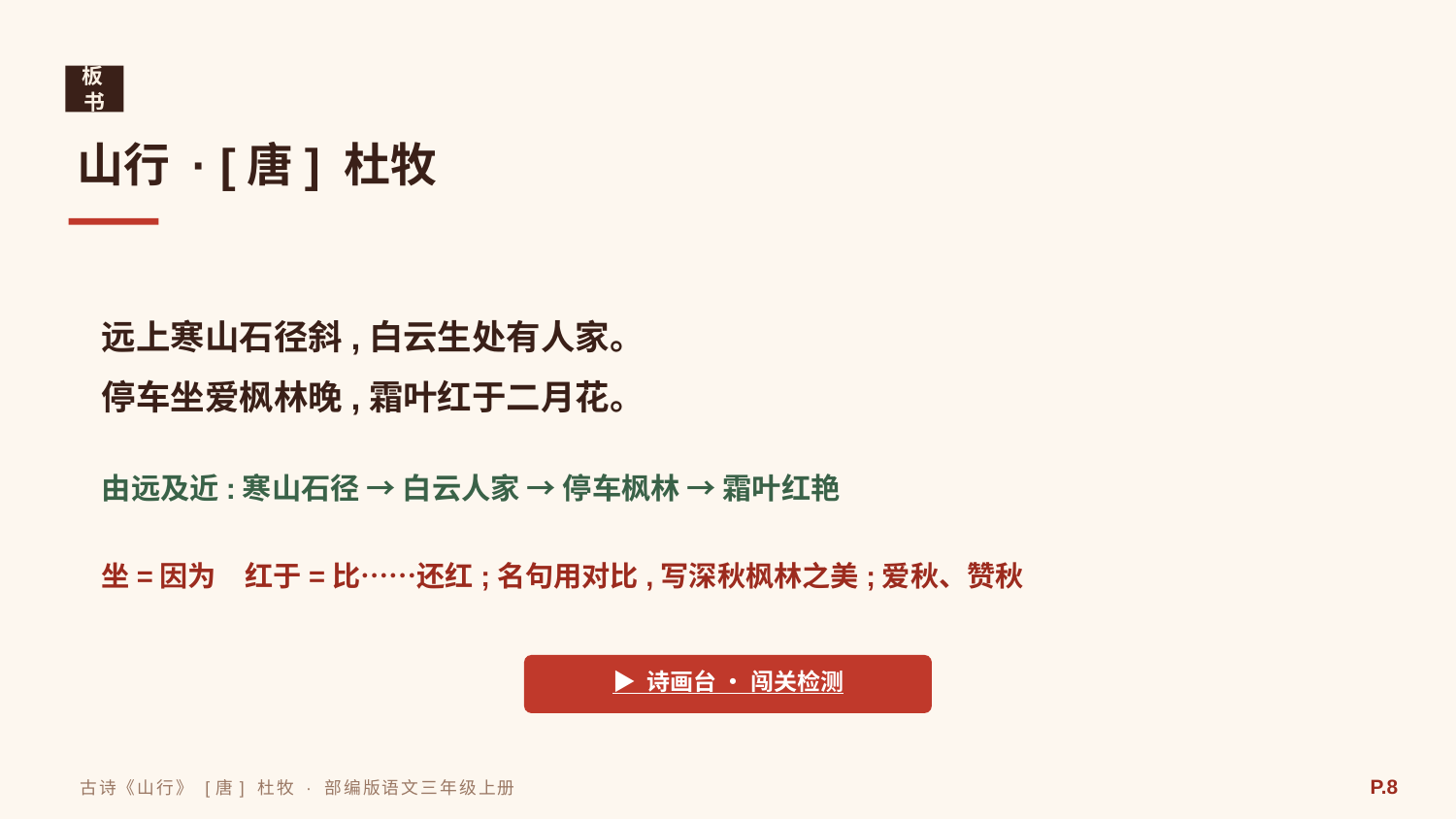

板书

山行 · [唐] 杜牧

远上寒山石径斜,白云生处有人家。
停车坐爱枫林晚,霜叶红于二月花。
由远及近:寒山石径 → 白云人家 → 停车枫林 → 霜叶红艳
坐=因为　红于=比……还红;名句用对比,写深秋枫林之美;爱秋、赞秋
▶  诗画台 · 闯关检测

P.8
古诗《山行》 [唐] 杜牧 · 部编版语文三年级上册